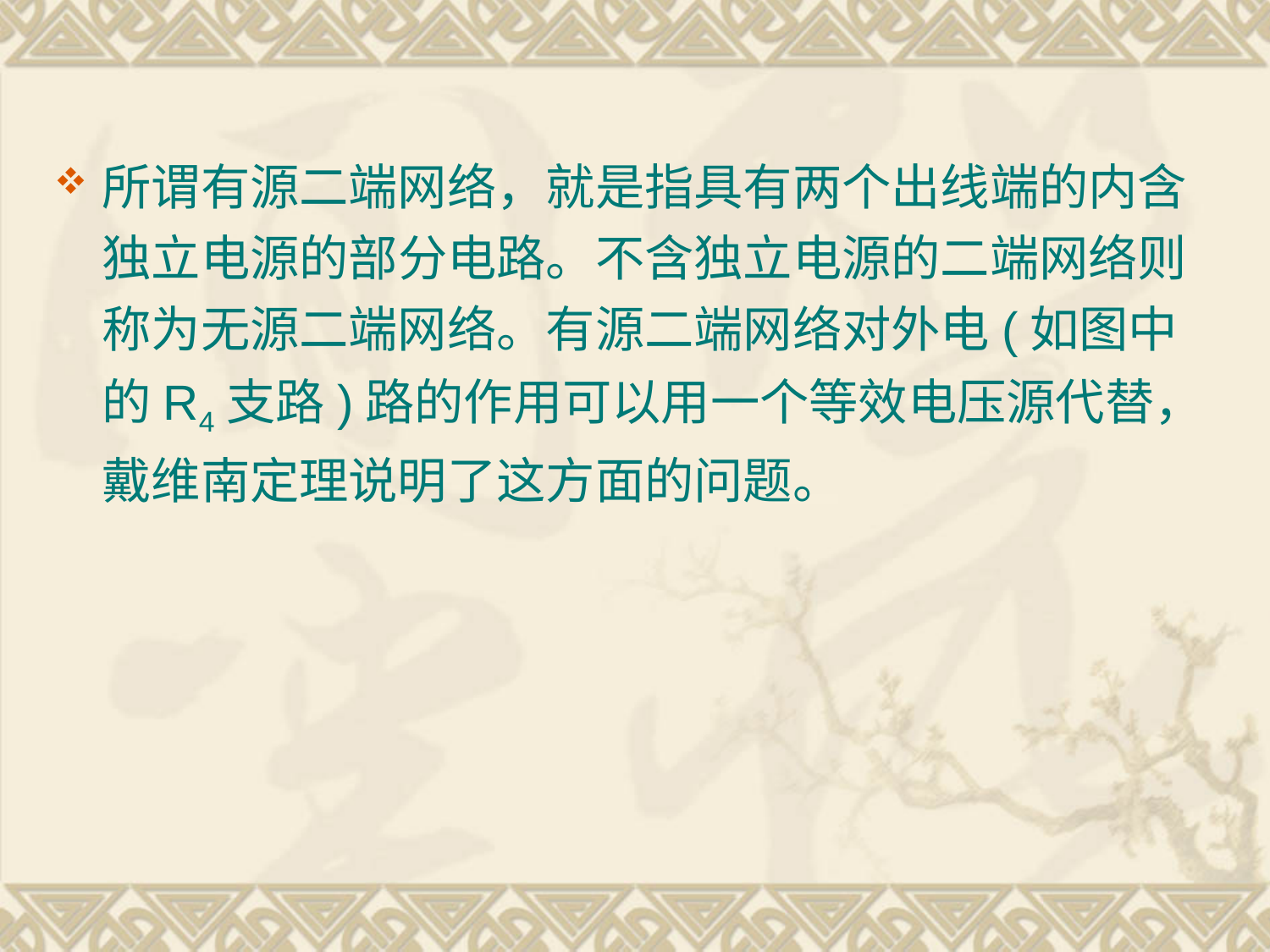

所谓有源二端网络，就是指具有两个出线端的内含独立电源的部分电路。不含独立电源的二端网络则称为无源二端网络。有源二端网络对外电(如图中的R4支路)路的作用可以用一个等效电压源代替，戴维南定理说明了这方面的问题。